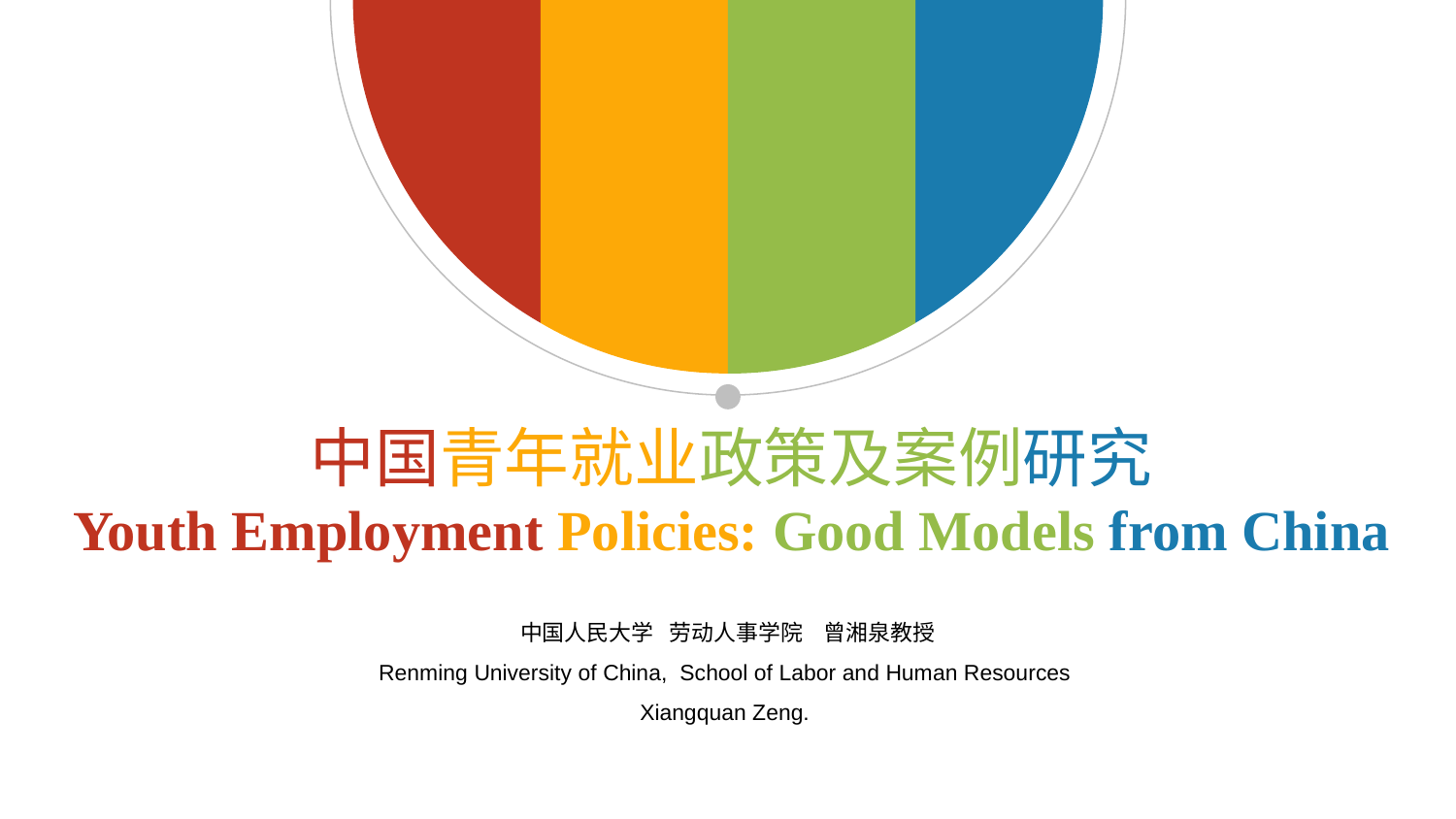

中国青年就业政策及案例研究
Youth Employment Policies: Good Models from China
中国人民大学   劳动人事学院    曾湘泉教授
Renming University of China,  School of Labor and Human Resources  Xiangquan Zeng.